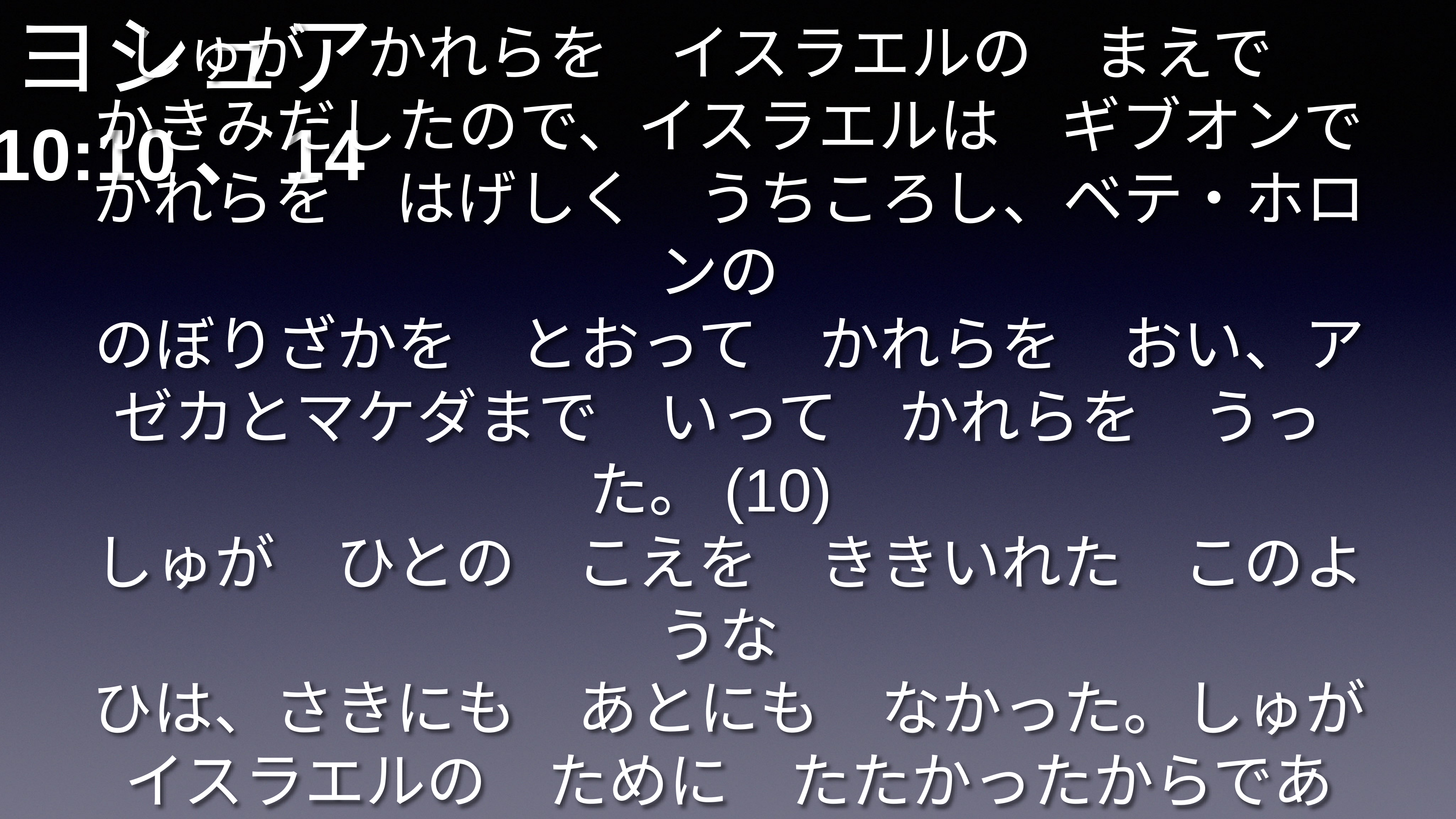

ヨシュア 10:10、14
しゅが　かれらを　イスラエルの　まえで
かきみだしたので、イスラエルは　ギブオンで
かれらを　はげしく　うちころし、ベテ・ホロンの
のぼりざかを　とおって　かれらを　おい、アゼカとマケダまで　いって　かれらを　うった。(10)
しゅが　ひとの　こえを　ききいれた　このような
ひは、さきにも　あとにも　なかった。しゅが
イスラエルの　ために　たたかったからである。(14)